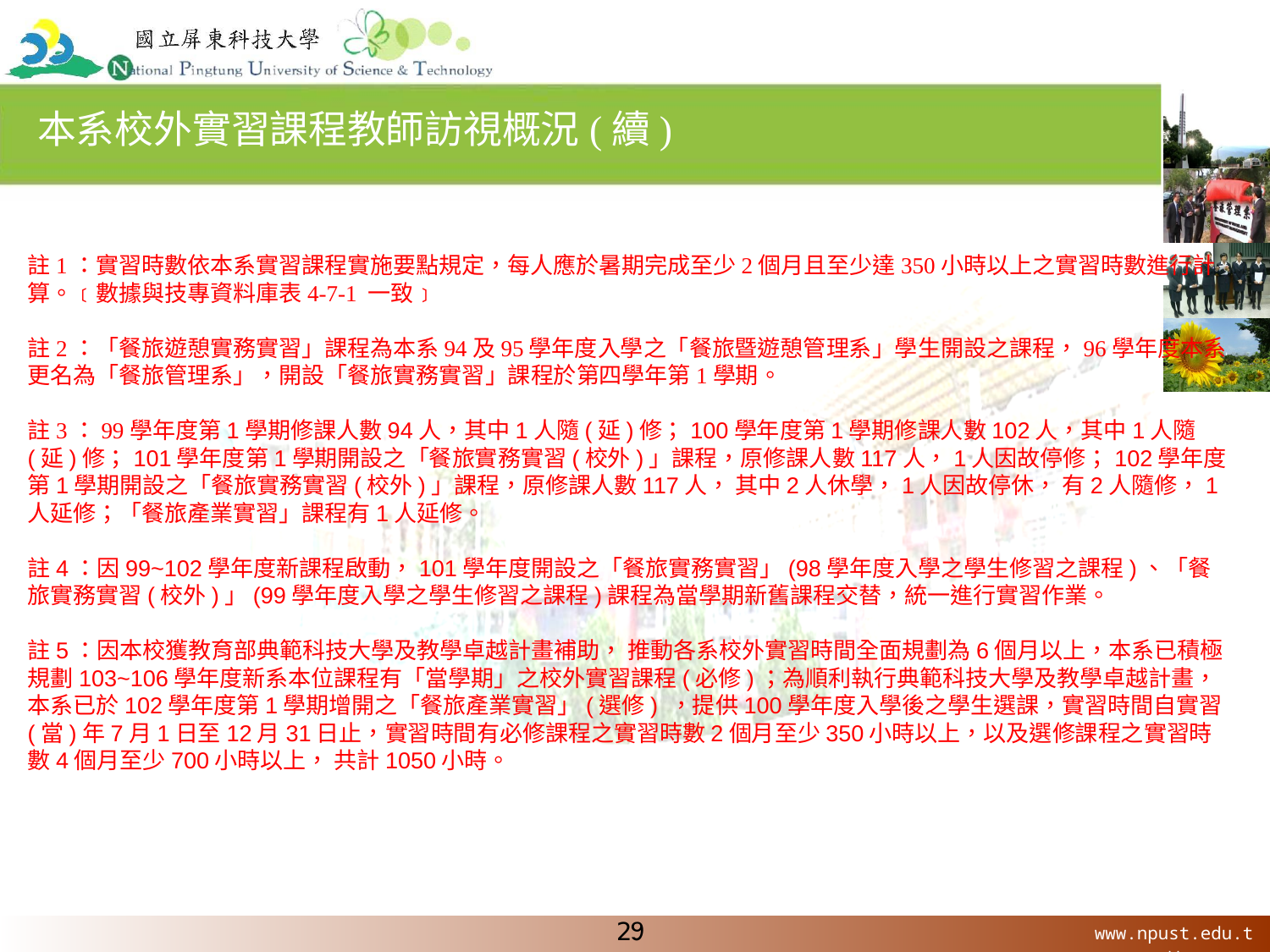

# 本系校外實習課程教師訪視概況(續)
註1：實習時數依本系實習課程實施要點規定，每人應於暑期完成至少2個月且至少達350小時以上之實習時數進行計算。﹝數據與技專資料庫表4-7-1 一致﹞

註2：「餐旅遊憩實務實習」課程為本系94及95學年度入學之「餐旅暨遊憩管理系」學生開設之課程，96學年度本系更名為「餐旅管理系」，開設「餐旅實務實習」課程於第四學年第1學期。

註3：99學年度第1學期修課人數94人，其中1人隨(延)修；100學年度第1學期修課人數102人，其中1人隨(延)修；101學年度第1學期開設之「餐旅實務實習(校外)」課程，原修課人數117人，1人因故停修；102學年度第1學期開設之「餐旅實務實習(校外)」課程，原修課人數117人， 其中2人休學，1人因故停休， 有2人隨修，1人延修；「餐旅產業實習」課程有1人延修。

註4：因99~102學年度新課程啟動，101學年度開設之「餐旅實務實習」(98學年度入學之學生修習之課程)、「餐旅實務實習(校外)」(99學年度入學之學生修習之課程)課程為當學期新舊課程交替，統一進行實習作業。

註5：因本校獲教育部典範科技大學及教學卓越計畫補助， 推動各系校外實習時間全面規劃為6個月以上，本系已積極規劃103~106學年度新系本位課程有「當學期」之校外實習課程(必修)；為順利執行典範科技大學及教學卓越計畫，本系已於102學年度第1學期增開之「餐旅產業實習」(選修) ，提供100學年度入學後之學生選課，實習時間自實習(當)年7月1日至12月31日止，實習時間有必修課程之實習時數2個月至少350小時以上，以及選修課程之實習時數4個月至少700小時以上， 共計1050小時。

29